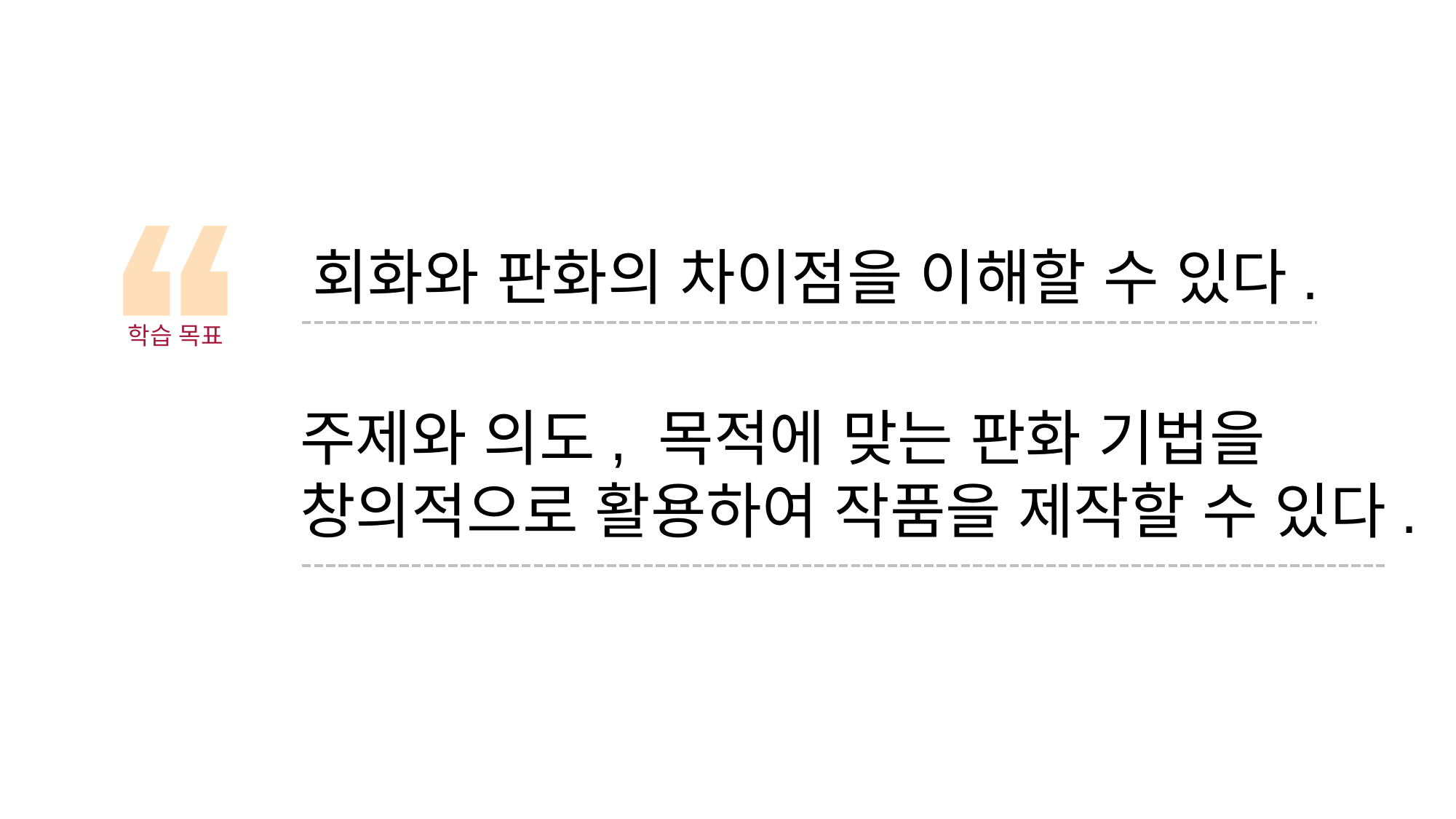

“
회화와 판화의 차이점을 이해할 수 있다.
학습 목표
주제와 의도, 목적에 맞는 판화 기법을
창의적으로 활용하여 작품을 제작할 수 있다.